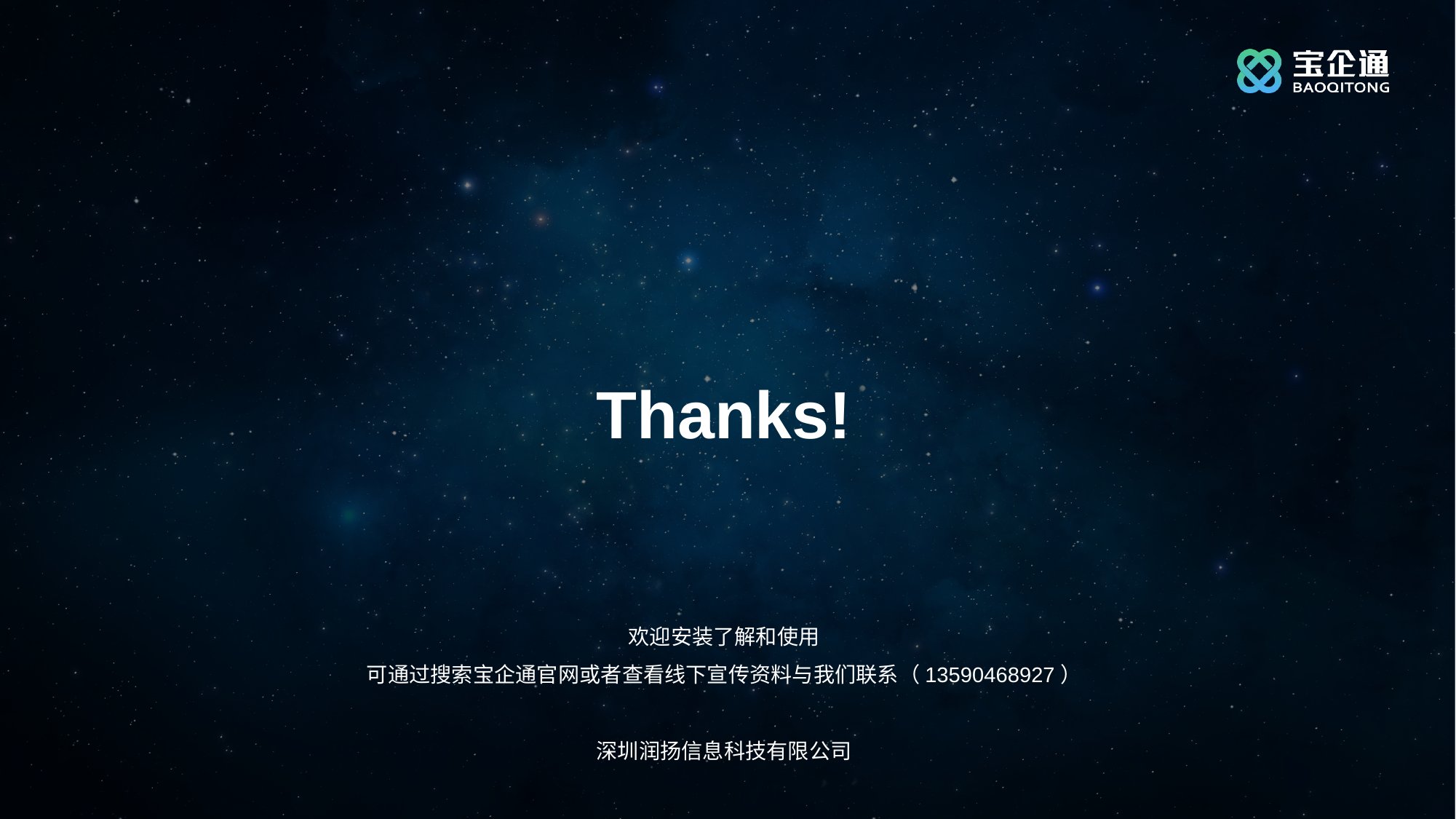

Thanks!

欢迎安装了解和使用
可通过搜索宝企通官网或者查看线下宣传资料与我们联系（13590468927）

深圳润扬信息科技有限公司